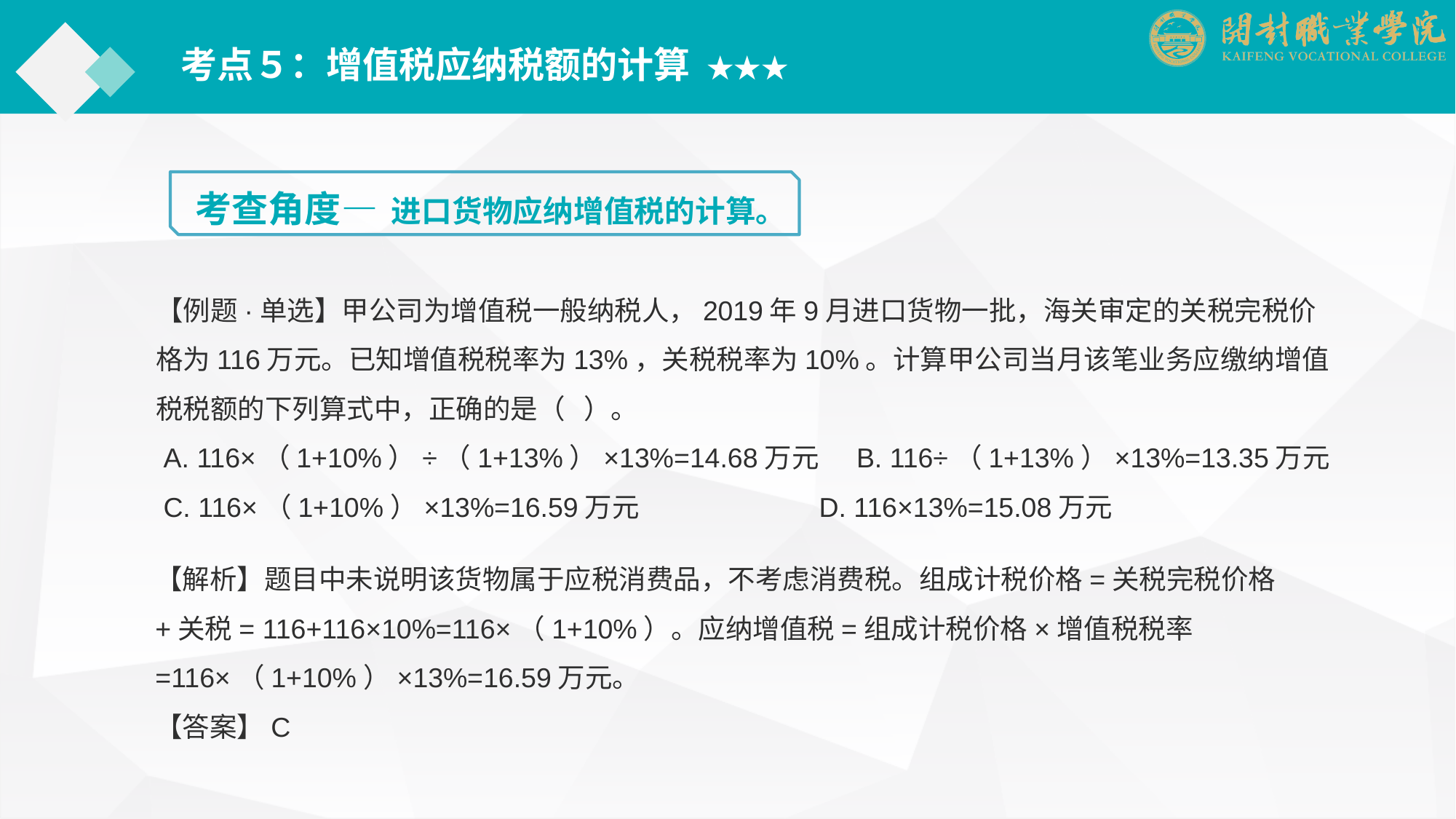

考点５：增值税应纳税额的计算  ★★★

考查角度—  进口货物应纳增值税的计算。
【例题·单选】甲公司为增值税一般纳税人，2019年9月进口货物一批，海关审定的关税完税价格为116万元。已知增值税税率为13%，关税税率为10%。计算甲公司当月该笔业务应缴纳增值税税额的下列算式中，正确的是（   ）。
 A. 116×（1+10%）÷（1+13%）×13%=14.68万元     B. 116÷（1+13%）×13%=13.35万元
 C. 116×（1+10%）×13%=16.59万元                            D. 116×13%=15.08万元
【解析】题目中未说明该货物属于应税消费品，不考虑消费税。组成计税价格=关税完税价格+关税= 116+116×10%=116×（1+10%）。应纳增值税=组成计税价格×增值税税率=116×（1+10%）×13%=16.59万元。
【答案】C